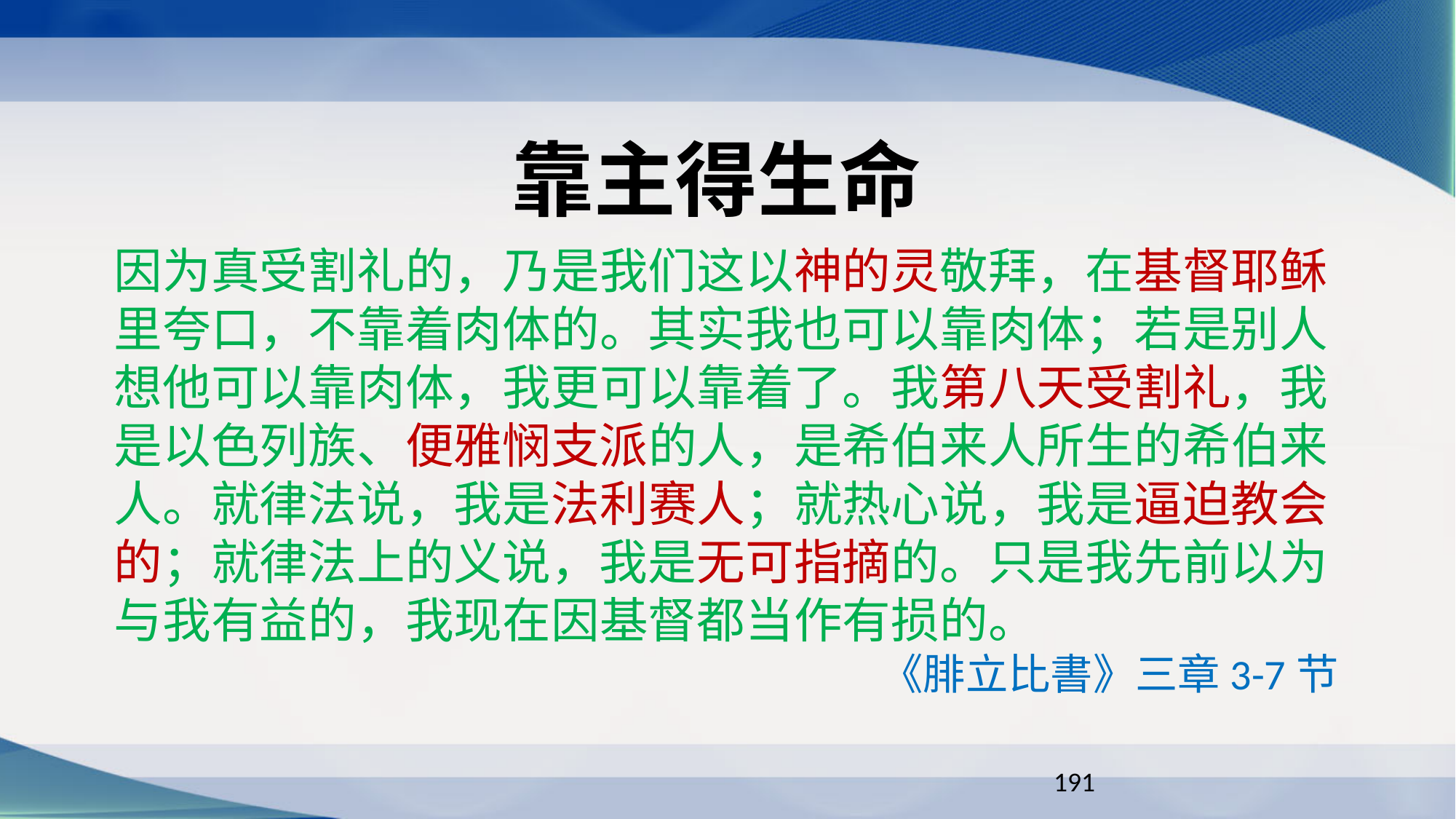

# 靠主得生命
因为真受割礼的，乃是我们这以神的灵敬拜，在基督耶稣里夸口，不靠着肉体的。其实我也可以靠肉体；若是别人想他可以靠肉体，我更可以靠着了。我第八天受割礼，我是以色列族、便雅悯支派的人，是希伯来人所生的希伯来人。就律法说，我是法利赛人；就热心说，我是逼迫教会的；就律法上的义说，我是无可指摘的。只是我先前以为与我有益的，我现在因基督都当作有损的。
                                                                                《腓立比書》三章3-7节
191